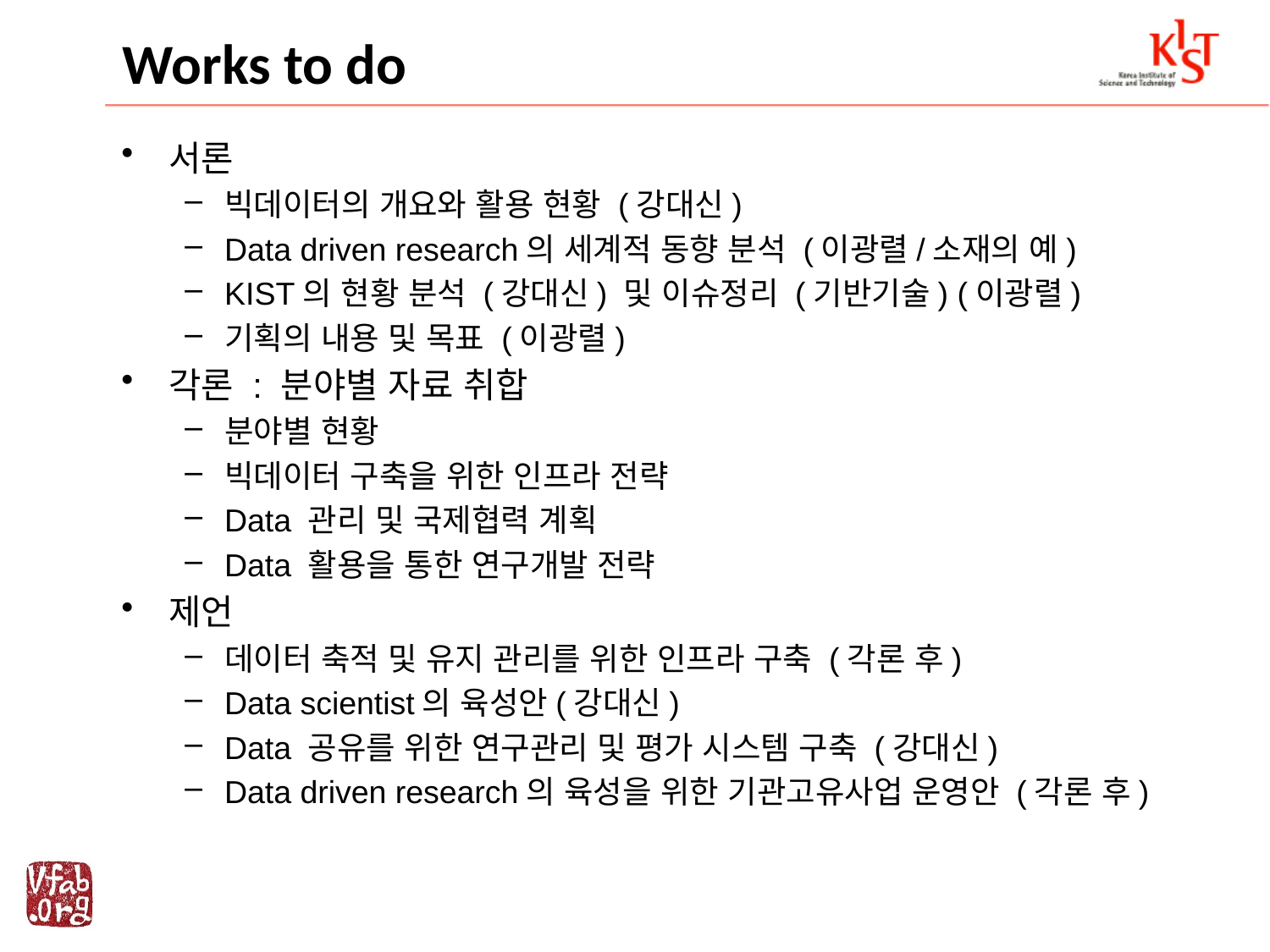

# Works to do
서론
빅데이터의 개요와 활용 현황 (강대신)
Data driven research의 세계적 동향 분석 (이광렬/소재의 예)
KIST의 현황 분석 (강대신) 및 이슈정리 (기반기술) (이광렬)
기획의 내용 및 목표 (이광렬)
각론 : 분야별 자료 취합
분야별 현황
빅데이터 구축을 위한 인프라 전략
Data 관리 및 국제협력 계획
Data 활용을 통한 연구개발 전략
제언
데이터 축적 및 유지 관리를 위한 인프라 구축 (각론 후)
Data scientist의 육성안(강대신)
Data 공유를 위한 연구관리 및 평가 시스템 구축 (강대신)
Data driven research의 육성을 위한 기관고유사업 운영안 (각론 후)